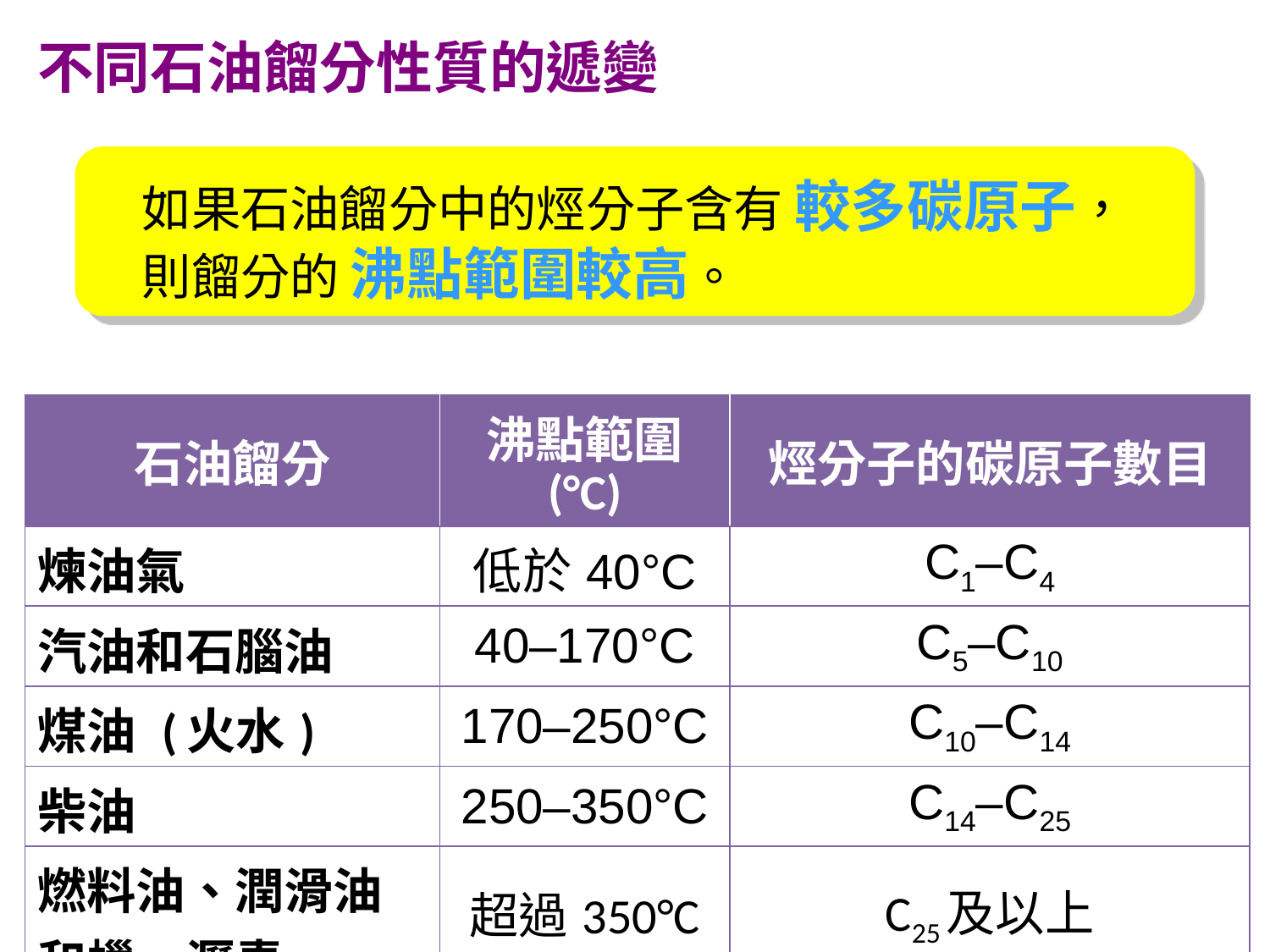

不同石油餾分性質的遞變

如果石油餾分中的烴分子含有 較多碳原子，則餾分的 沸點範圍較高。
| 石油餾分 | 沸點範圍 (°C) | 烴分子的碳原子數目 |
| --- | --- | --- |
| 煉油氣 | 低於40°C | C1–C4 |
| 汽油和石腦油 | 40–170°C | C5–C10 |
| 煤油 (火水) | 170–250°C | C10–C14 |
| 柴油 | 250–350°C | C14–C25 |
| 燃料油、潤滑油和蠟、瀝青 | 超過350°C | C25及以上 |